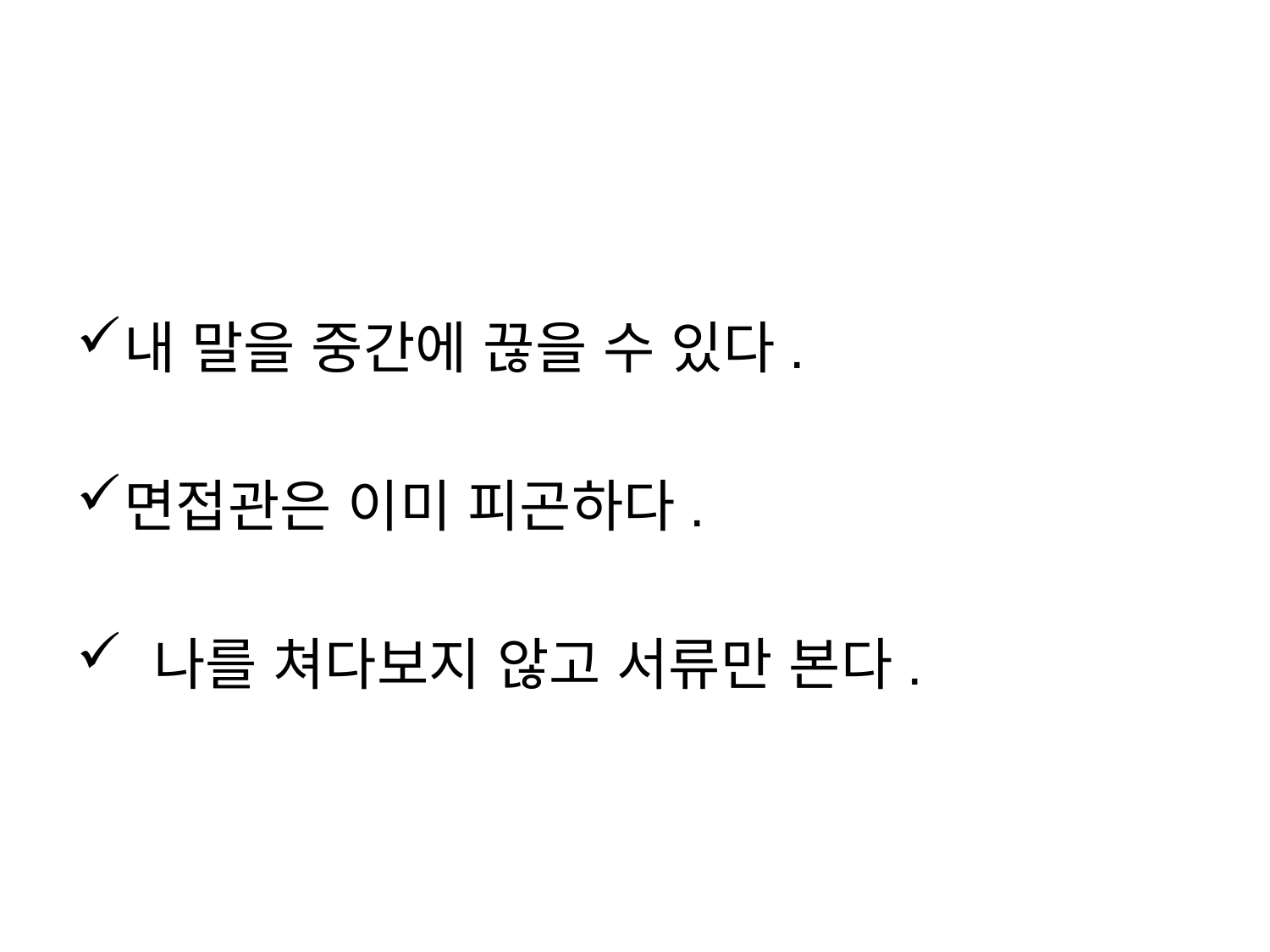

#
내 말을 중간에 끊을 수 있다.

면접관은 이미 피곤하다.

 나를 쳐다보지 않고 서류만 본다.